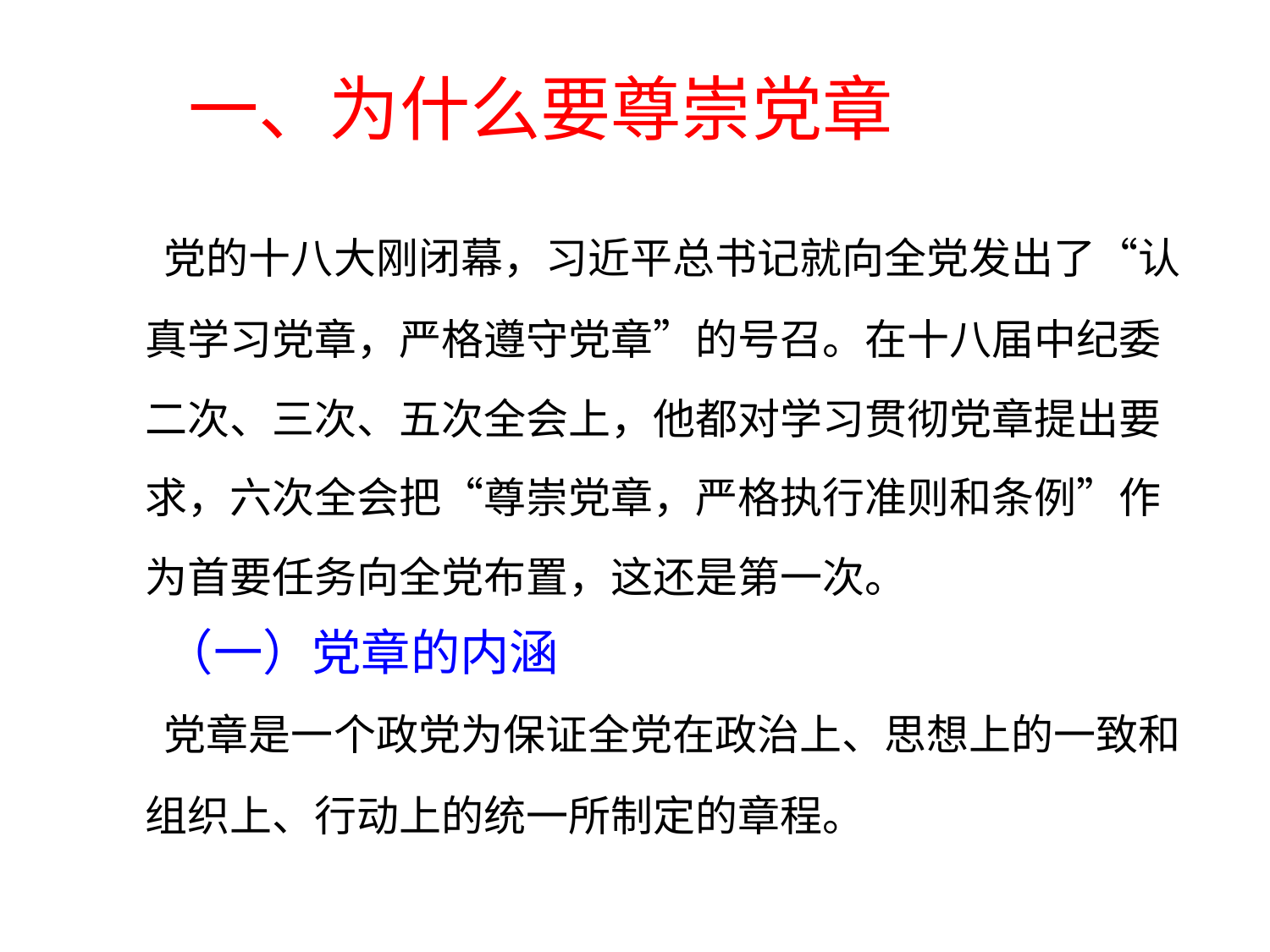

一、为什么要尊崇党章
     党的十八大刚闭幕，习近平总书记就向全党发出了“认真学习党章，严格遵守党章”的号召。在十八届中纪委二次、三次、五次全会上，他都对学习贯彻党章提出要求，六次全会把“尊崇党章，严格执行准则和条例”作为首要任务向全党布置，这还是第一次。
     （一）党章的内涵
     党章是一个政党为保证全党在政治上、思想上的一致和组织上、行动上的统一所制定的章程。